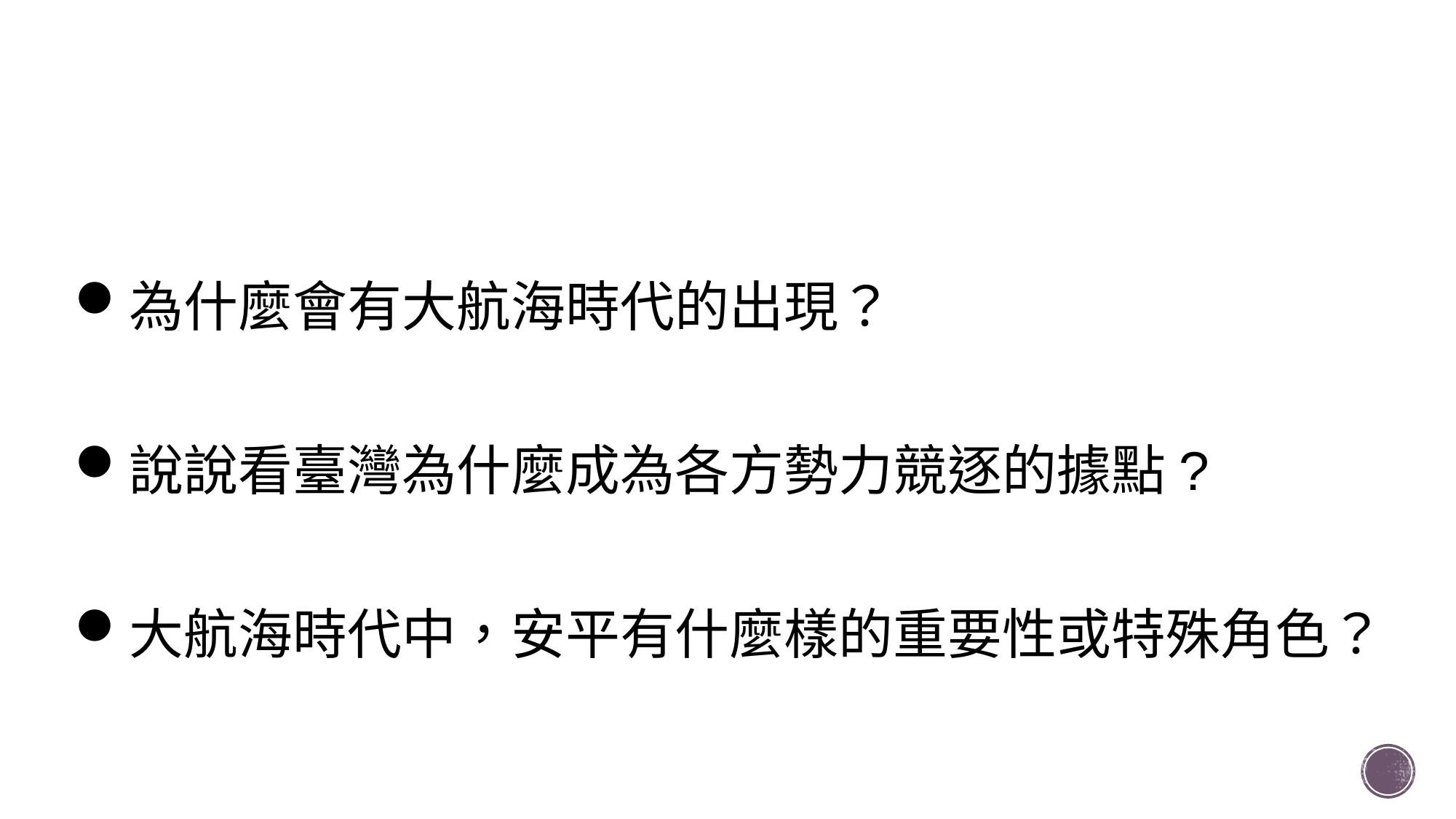

為什麼會有大航海時代的出現？
說說看臺灣為什麼成為各方勢力競逐的據點?
大航海時代中，安平有什麼樣的重要性或特殊角色？